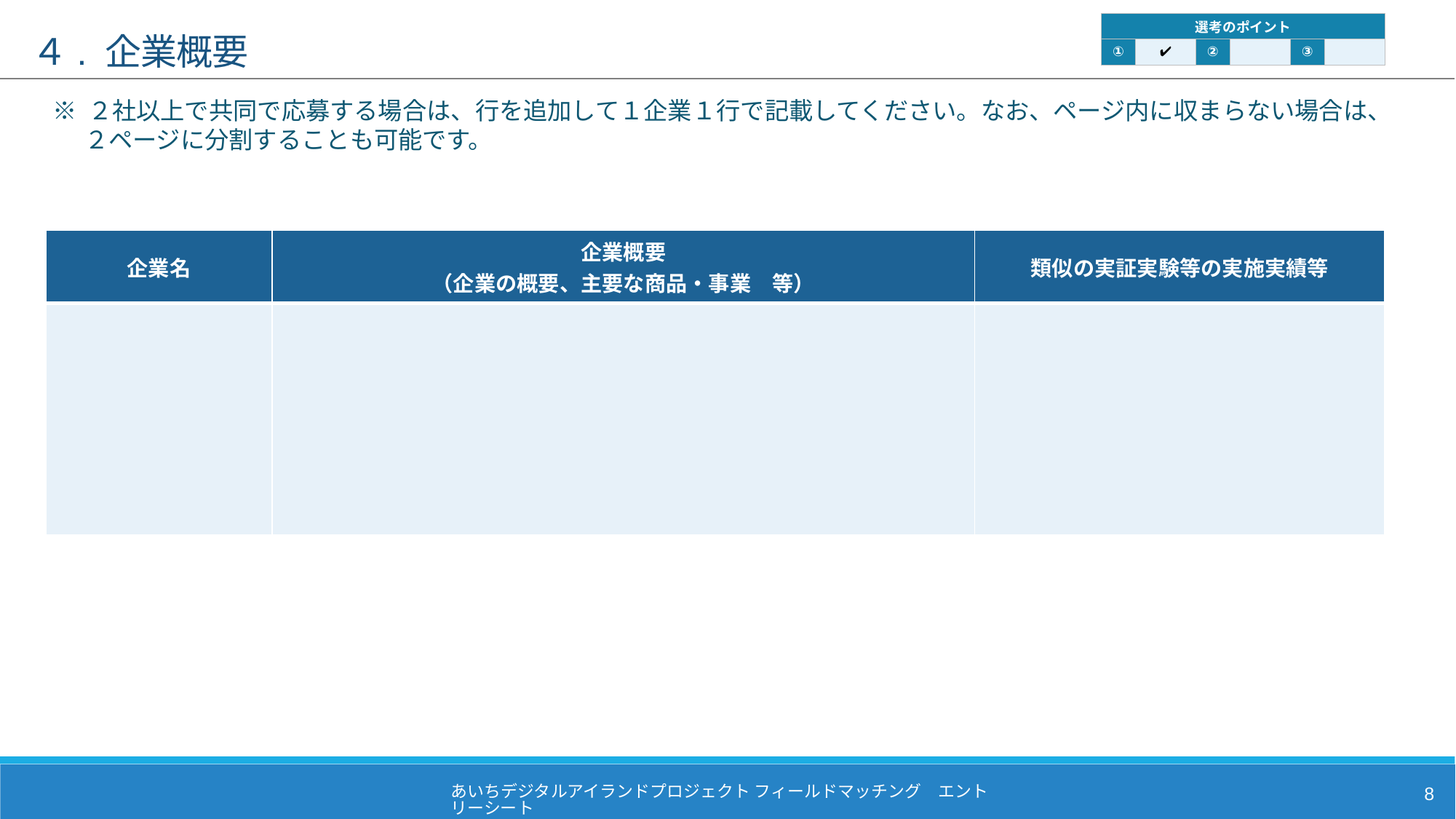

# ４. 企業概要
| 選考のポイント |  |  |  |  |  |
| --- | --- | --- | --- | --- | --- |
| ① | ✔ | ② |  | ③ |  |
※ ２社以上で共同で応募する場合は、行を追加して１企業１行で記載してください。なお、ページ内に収まらない場合は、２ページに分割することも可能です。
| 企業名 | 企業概要 （企業の概要、主要な商品・事業　等） | 類似の実証実験等の実施実績等 |
| --- | --- | --- |
|  |  |  |
あいちデジタルアイランドプロジェクト フィールドマッチング　エントリーシート
8